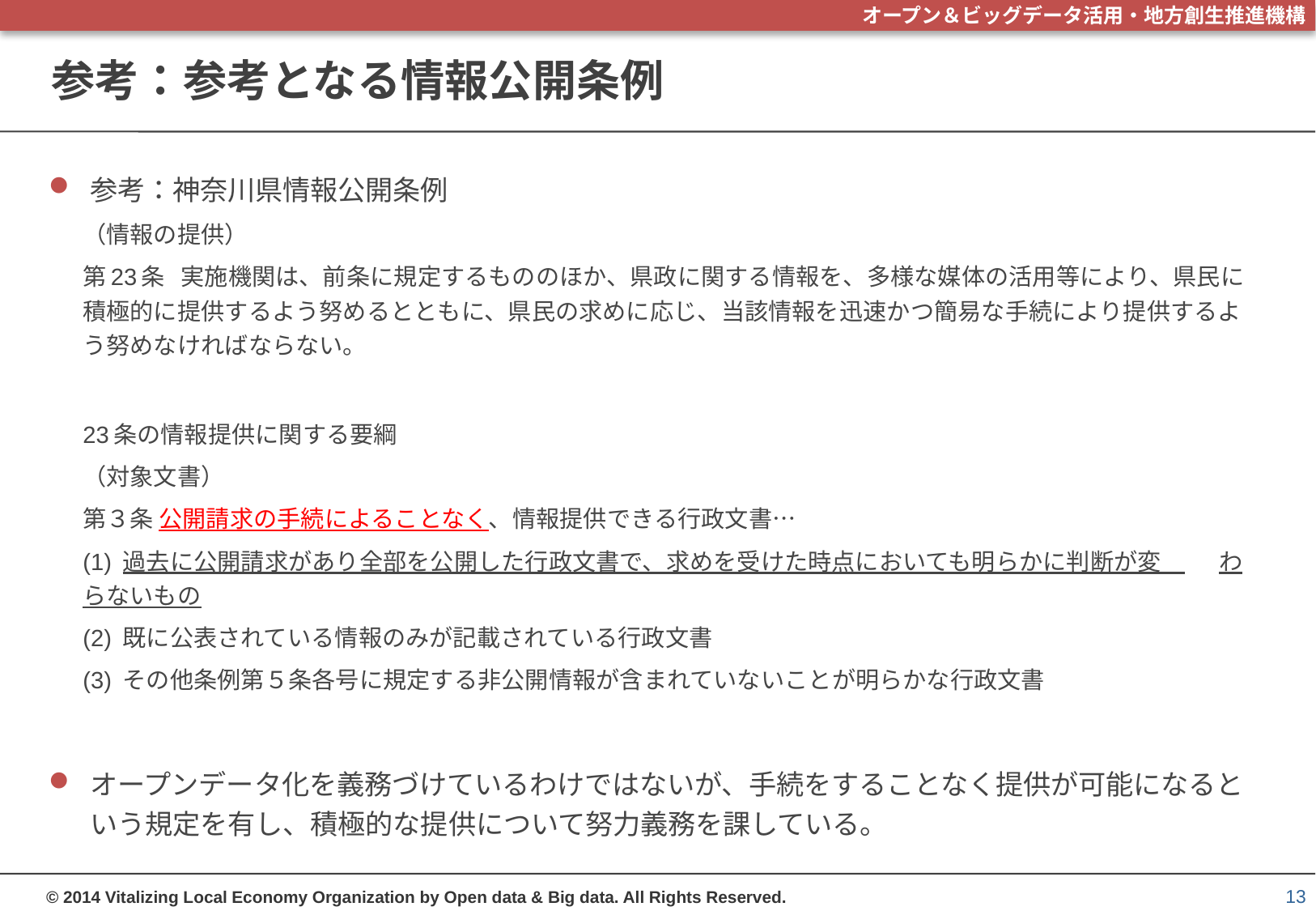

# 参考：参考となる情報公開条例
参考：神奈川県情報公開条例
（情報の提供）
第23条   実施機関は、前条に規定するもののほか、県政に関する情報を、多様な媒体の活用等により、県民に積極的に提供するよう努めるとともに、県民の求めに応じ、当該情報を迅速かつ簡易な手続により提供するよう努めなければならない。

23条の情報提供に関する要綱
（対象文書）
第３条 公開請求の手続によることなく、情報提供できる行政文書…
(1) 過去に公開請求があり全部を公開した行政文書で、求めを受けた時点においても明らかに判断が変　	わらないもの
(2) 既に公表されている情報のみが記載されている行政文書
(3) その他条例第５条各号に規定する非公開情報が含まれていないことが明らかな行政文書

オープンデータ化を義務づけているわけではないが、手続をすることなく提供が可能になるという規定を有し、積極的な提供について努力義務を課している。
13